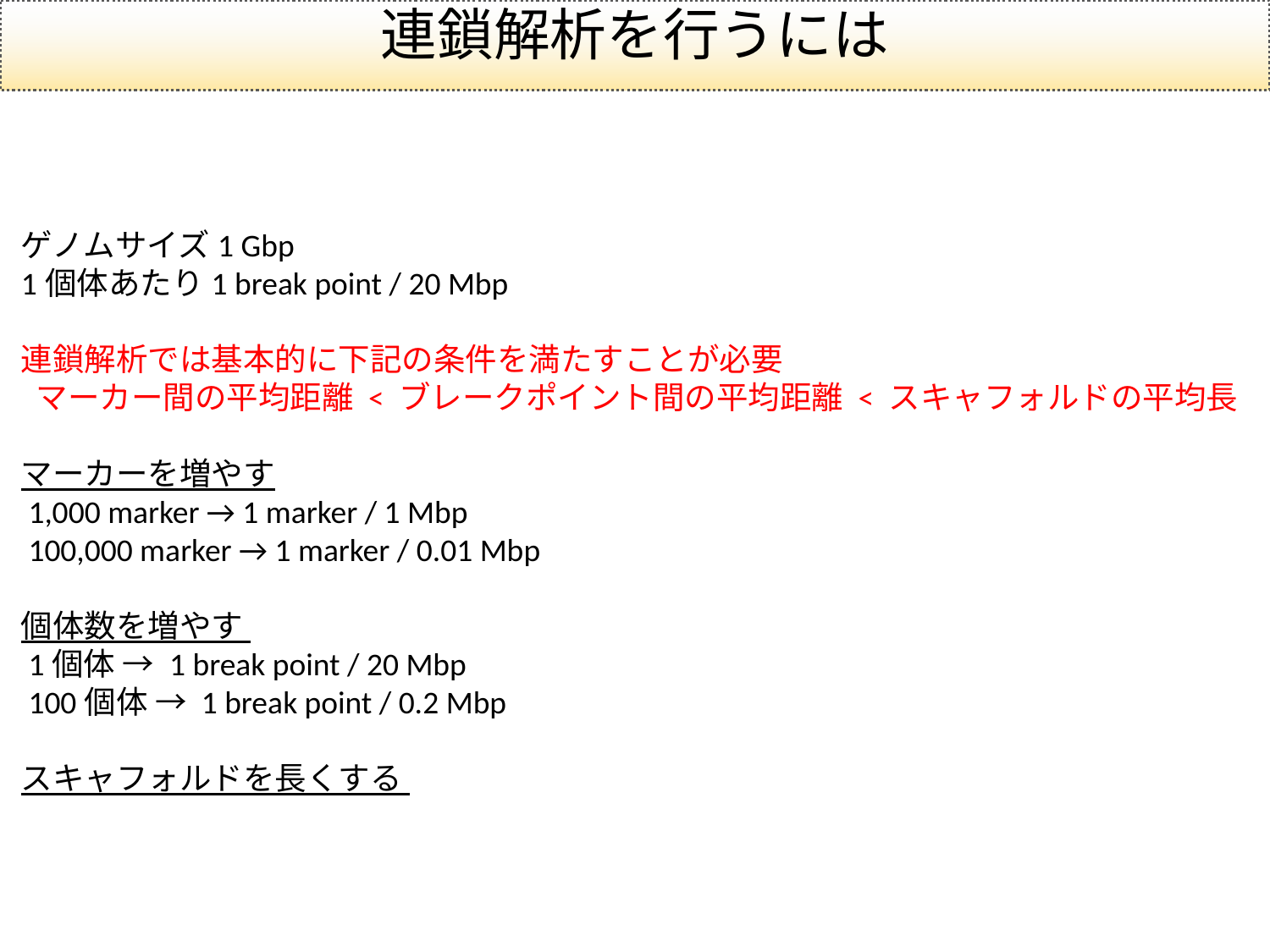

連鎖解析を行うには
ゲノムサイズ1 Gbp
1個体あたり1 break point / 20 Mbp

連鎖解析では基本的に下記の条件を満たすことが必要
 マーカー間の平均距離 < ブレークポイント間の平均距離 < スキャフォルドの平均長

マーカーを増やす
 1,000 marker → 1 marker / 1 Mbp
 100,000 marker → 1 marker / 0.01 Mbp

個体数を増やす
 1個体 → 1 break point / 20 Mbp
 100個体 → 1 break point / 0.2 Mbp

スキャフォルドを長くする